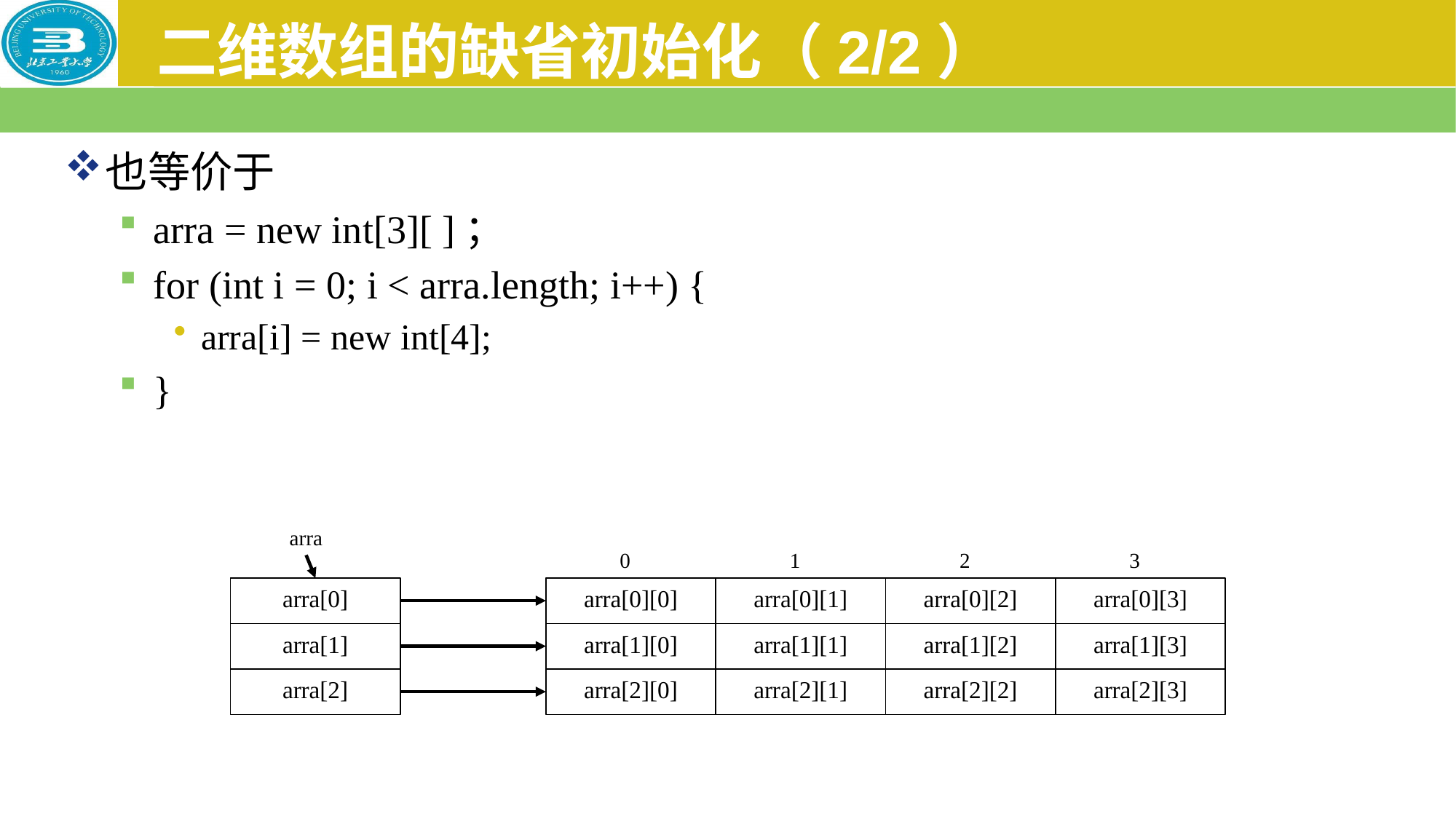

# 二维数组的缺省初始化（2/2）
也等价于
arra = new int[3][ ]；
for (int i = 0; i < arra.length; i++) {
arra[i] = new int[4];
}
arra
0
1
2
3
arra[0]
arra[1]
arra[2]
arra[0][0]
arra[1][0]
arra[2][0]
arra[0][1]
arra[1][1]
arra[2][1]
arra[0][2]
arra[1][2]
arra[2][2]
arra[0][3]
arra[1][3]
arra[2][3]